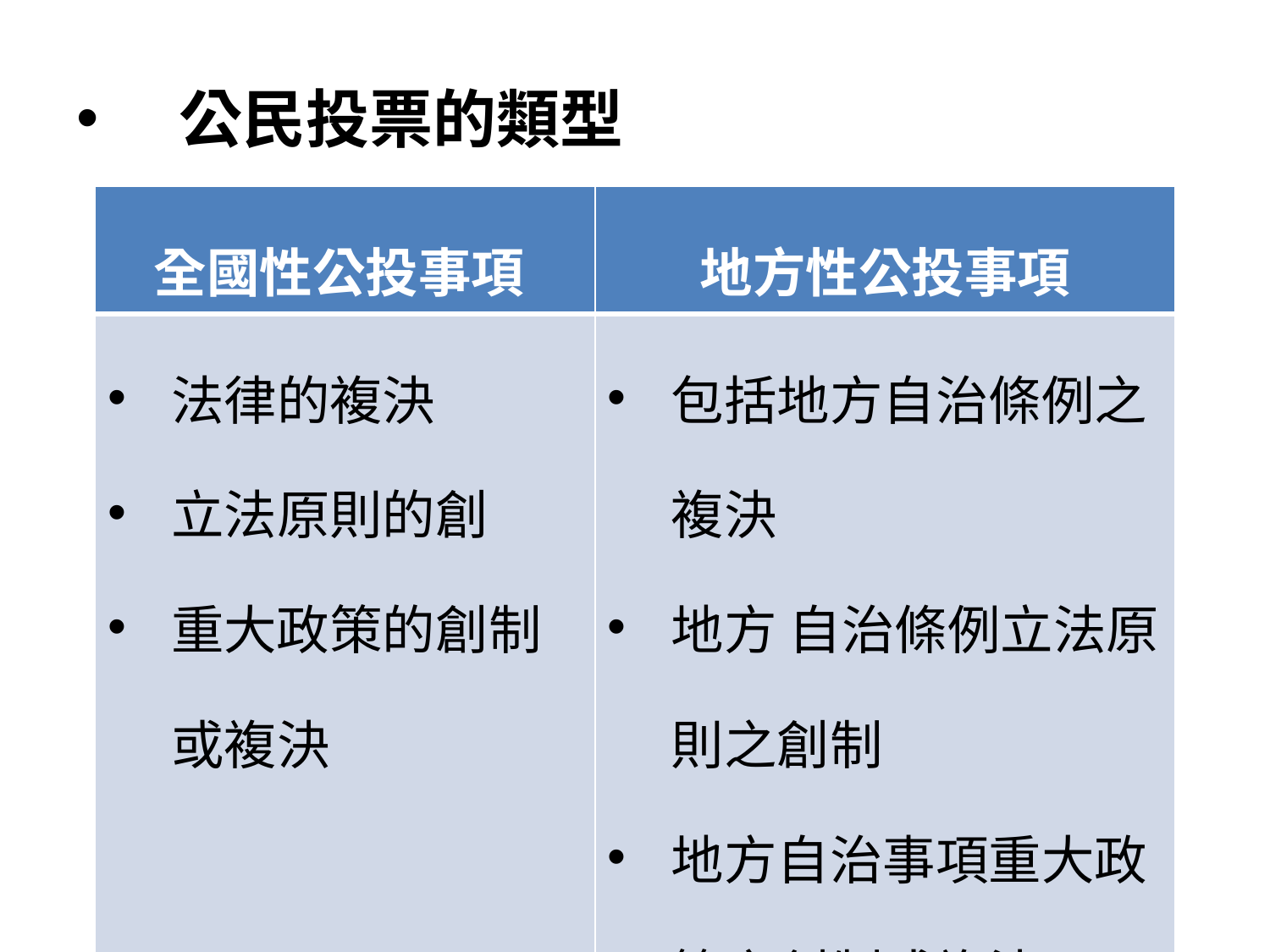

# 公民投票的類型
| 全國性公投事項 | 地方性公投事項 |
| --- | --- |
| 法律的複決 立法原則的創 重大政策的創制或複決 | 包括地方自治條例之複決 地方 自治條例立法原則之創制 地方自治事項重大政策之創制或複決 |